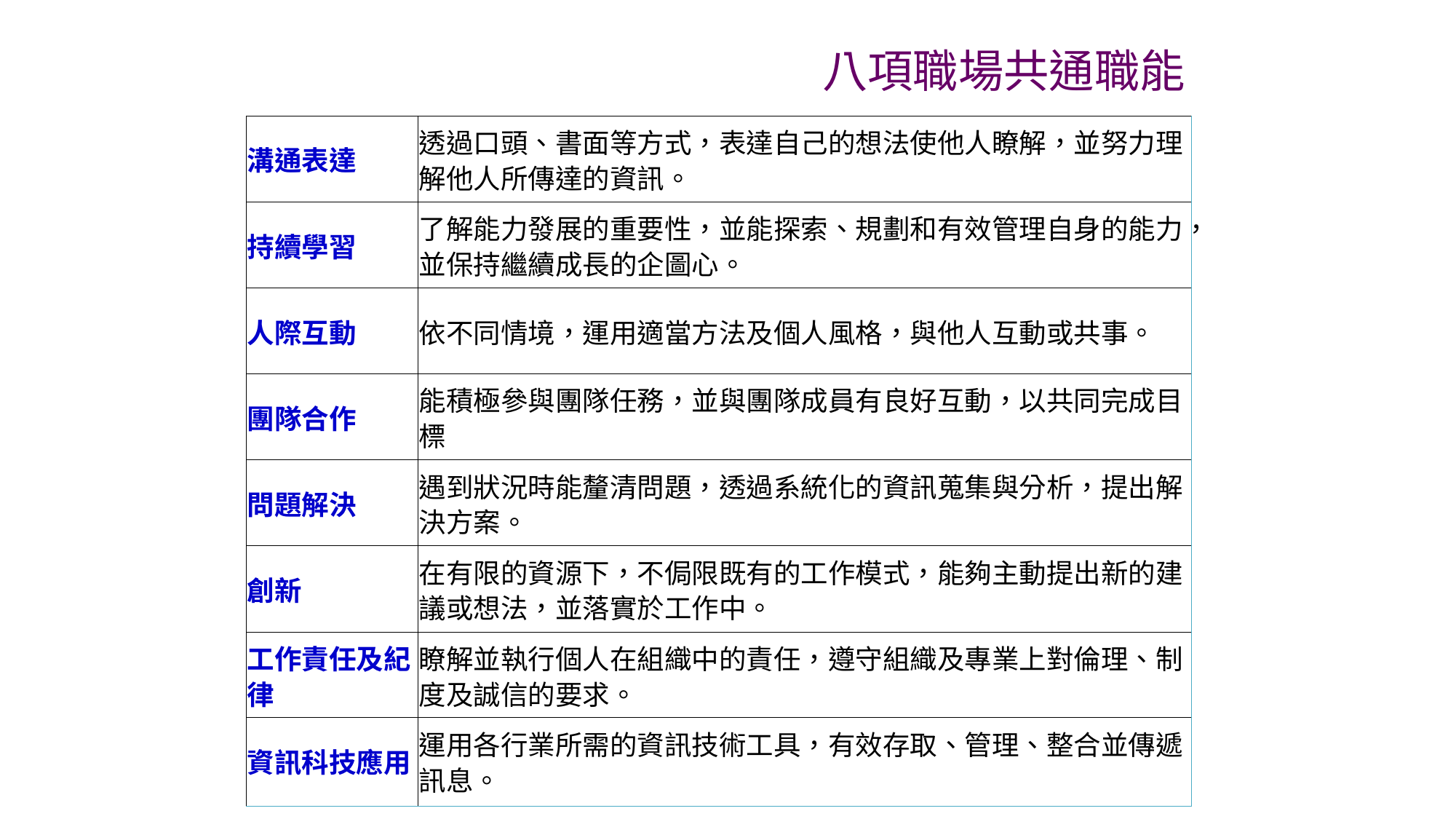

# 八項職場共通職能
| 溝通表達 | 透過口頭、書面等方式，表達自己的想法使他人瞭解，並努力理解他人所傳達的資訊。 |
| --- | --- |
| 持續學習 | 了解能力發展的重要性，並能探索、規劃和有效管理自身的能力，並保持繼續成長的企圖心。 |
| --- | --- |
| 人際互動 | 依不同情境，運用適當方法及個人風格，與他人互動或共事。 |
| --- | --- |
| 團隊合作 | 能積極參與團隊任務，並與團隊成員有良好互動，以共同完成目標 |
| --- | --- |
| 問題解決 | 遇到狀況時能釐清問題，透過系統化的資訊蒐集與分析，提出解決方案。 |
| --- | --- |
| 創新 | 在有限的資源下，不侷限既有的工作模式，能夠主動提出新的建議或想法，並落實於工作中。 |
| --- | --- |
| 工作責任及紀律 | 瞭解並執行個人在組織中的責任，遵守組織及專業上對倫理、制度及誠信的要求。 |
| --- | --- |
| 資訊科技應用 | 運用各行業所需的資訊技術工具，有效存取、管理、整合並傳遞訊息。 |
| --- | --- |